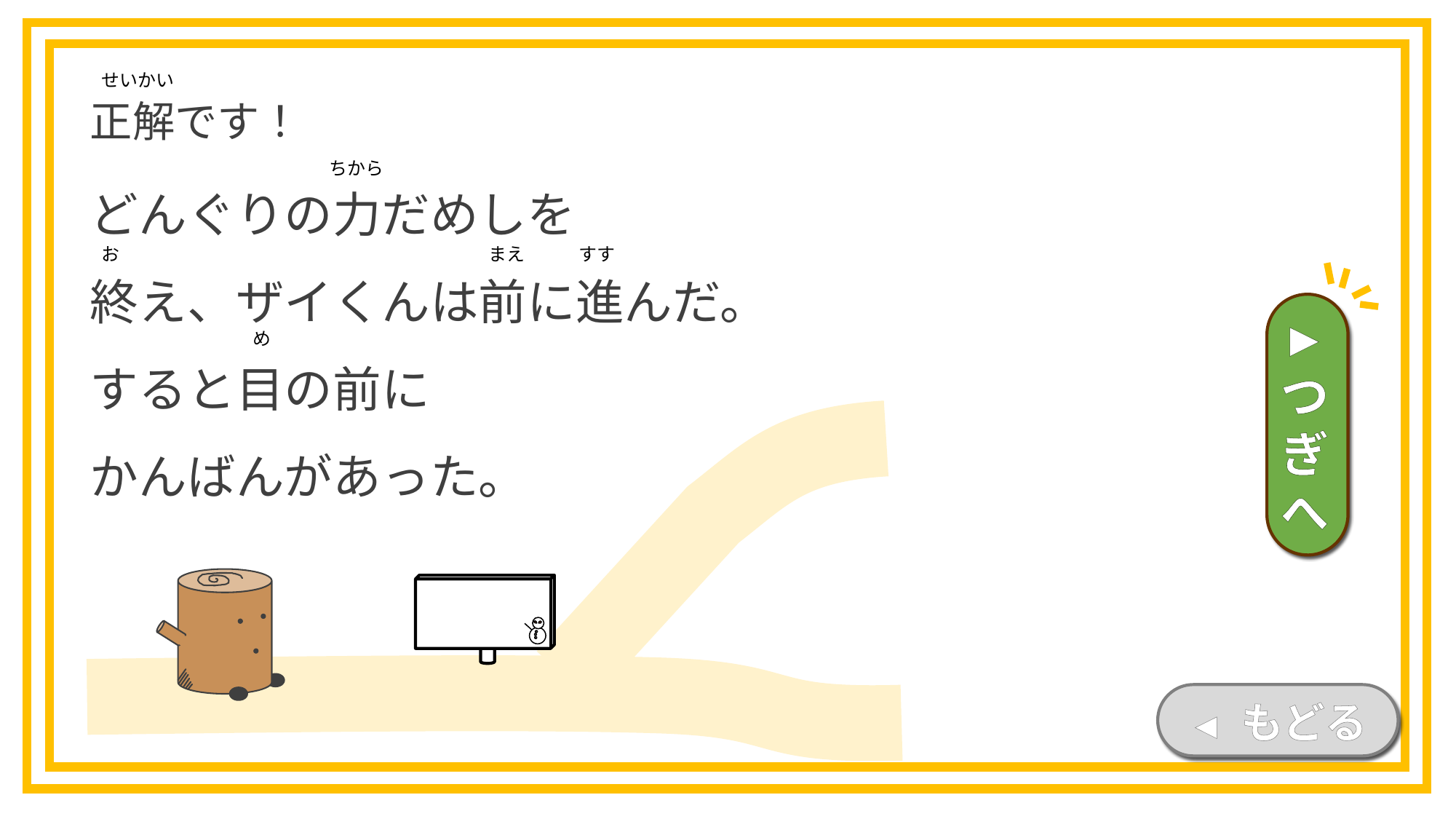

せいかい
正解です！
どんぐりの力だめしを
終え、ザイくんは前に進んだ。
すると目の前に
かんばんがあった。
ちから
お
すす
まえ
►つぎへ
め

◄ もどる